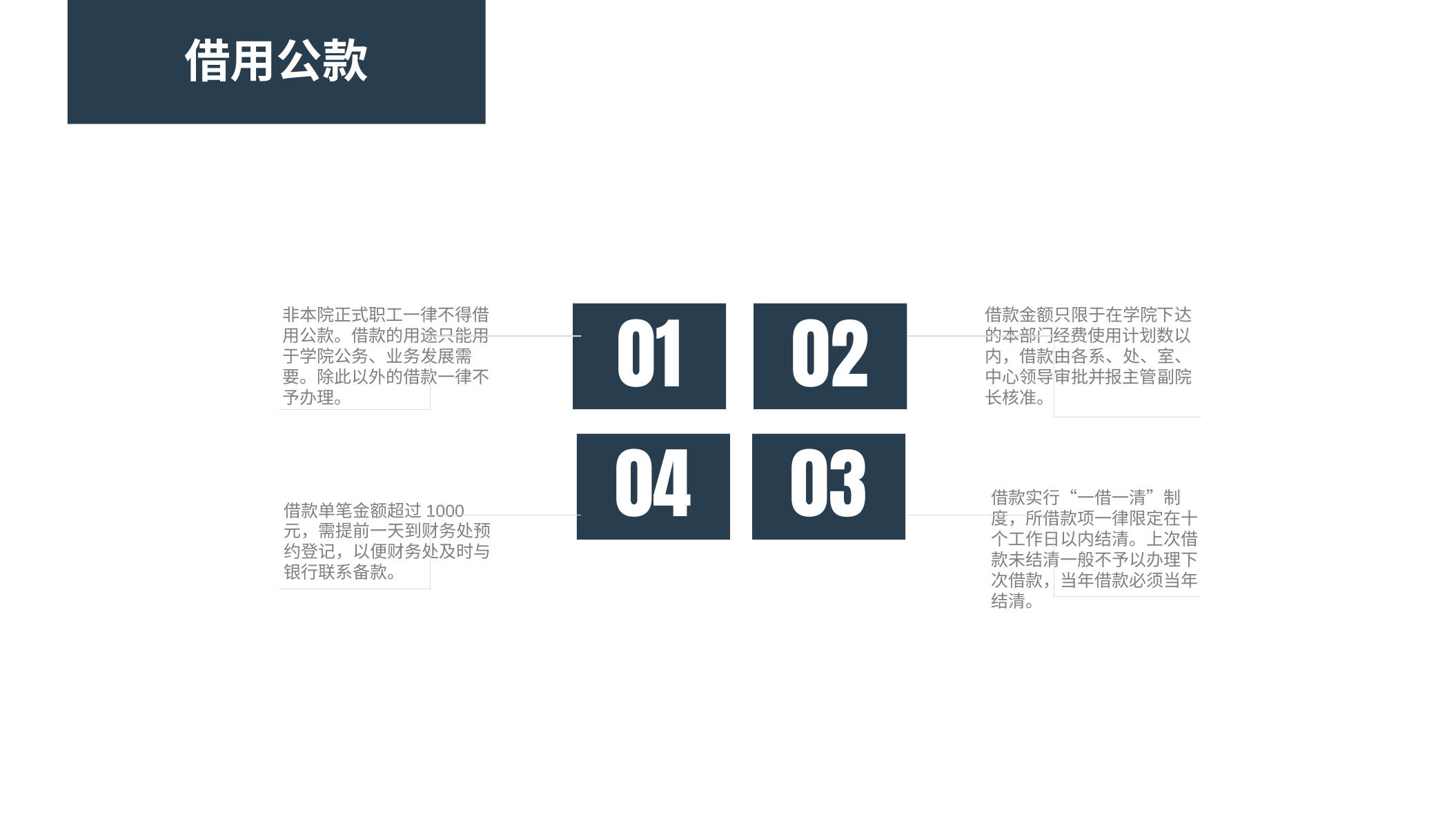

借用公款
借款金额只限于在学院下达的本部门经费使用计划数以内，借款由各系、处、室、中心领导审批并报主管副院长核准。
非本院正式职工一律不得借用公款。借款的用途只能用于学院公务、业务发展需要。除此以外的借款一律不予办理。
01
02
04
03
借款实行“一借一清”制度，所借款项一律限定在十个工作日以内结清。上次借款未结清一般不予以办理下次借款，当年借款必须当年结清。
借款单笔金额超过1000元，需提前一天到财务处预约登记，以便财务处及时与银行联系备款。